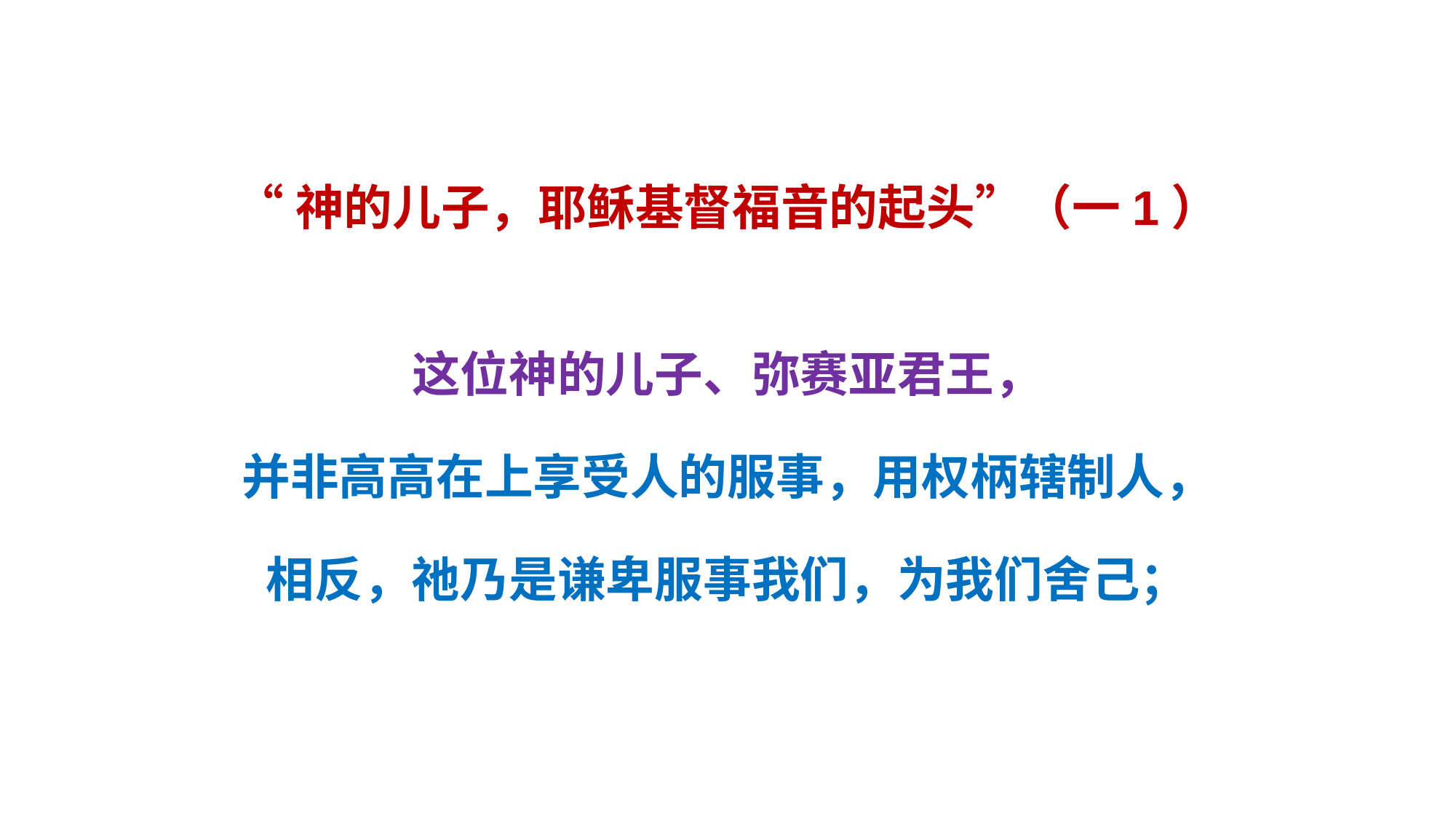

#
“神的儿子，耶稣基督福音的起头”（一1）

这位神的儿子、弥赛亚君王，
并非高高在上享受人的服事，用权柄辖制人，
相反，祂乃是谦卑服事我们，为我们舍己；